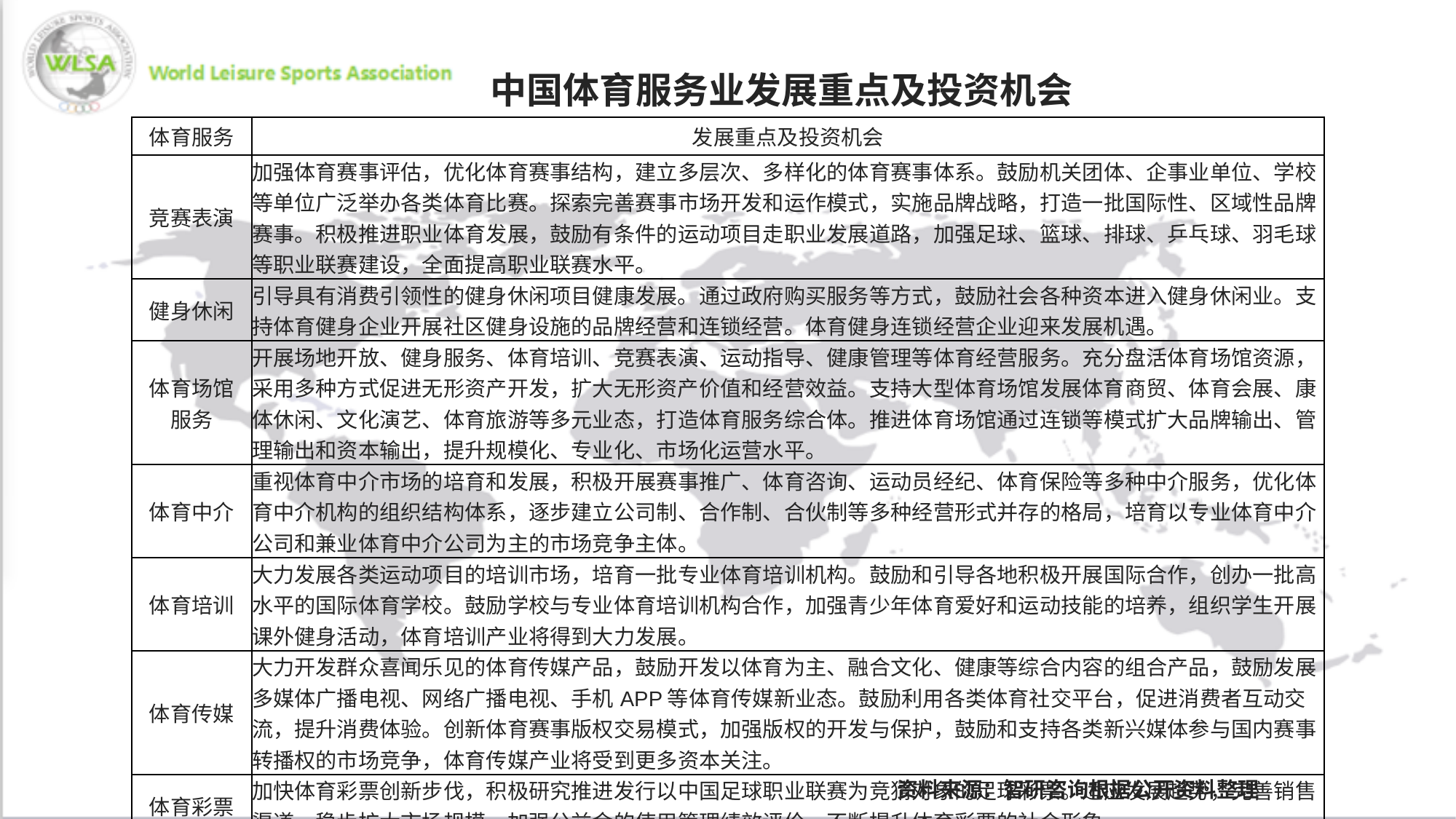

中国体育服务业发展重点及投资机会
| 体育服务 | 发展重点及投资机会 |
| --- | --- |
| 竞赛表演 | 加强体育赛事评估，优化体育赛事结构，建立多层次、多样化的体育赛事体系。鼓励机关团体、企事业单位、学校等单位广泛举办各类体育比赛。探索完善赛事市场开发和运作模式，实施品牌战略，打造一批国际性、区域性品牌赛事。积极推进职业体育发展，鼓励有条件的运动项目走职业发展道路，加强足球、篮球、排球、乒乓球、羽毛球等职业联赛建设，全面提高职业联赛水平。 |
| 健身休闲 | 引导具有消费引领性的健身休闲项目健康发展。通过政府购买服务等方式，鼓励社会各种资本进入健身休闲业。支持体育健身企业开展社区健身设施的品牌经营和连锁经营。体育健身连锁经营企业迎来发展机遇。 |
| 体育场馆 服务 | 开展场地开放、健身服务、体育培训、竞赛表演、运动指导、健康管理等体育经营服务。充分盘活体育场馆资源，采用多种方式促进无形资产开发，扩大无形资产价值和经营效益。支持大型体育场馆发展体育商贸、体育会展、康体休闲、文化演艺、体育旅游等多元业态，打造体育服务综合体。推进体育场馆通过连锁等模式扩大品牌输出、管理输出和资本输出，提升规模化、专业化、市场化运营水平。 |
| 体育中介 | 重视体育中介市场的培育和发展，积极开展赛事推广、体育咨询、运动员经纪、体育保险等多种中介服务，优化体育中介机构的组织结构体系，逐步建立公司制、合作制、合伙制等多种经营形式并存的格局，培育以专业体育中介公司和兼业体育中介公司为主的市场竞争主体。 |
| 体育培训 | 大力发展各类运动项目的培训市场，培育一批专业体育培训机构。鼓励和引导各地积极开展国际合作，创办一批高水平的国际体育学校。鼓励学校与专业体育培训机构合作，加强青少年体育爱好和运动技能的培养，组织学生开展课外健身活动，体育培训产业将得到大力发展。 |
| 体育传媒 | 大力开发群众喜闻乐见的体育传媒产品，鼓励开发以体育为主、融合文化、健康等综合内容的组合产品，鼓励发展多媒体广播电视、网络广播电视、手机APP等体育传媒新业态。鼓励利用各类体育社交平台，促进消费者互动交流，提升消费体验。创新体育赛事版权交易模式，加强版权的开发与保护，鼓励和支持各类新兴媒体参与国内赛事转播权的市场竞争，体育传媒产业将受到更多资本关注。 |
| 体育彩票 | 加快体育彩票创新步伐，积极研究推进发行以中国足球职业联赛为竞猜对象的足球彩票。适应发展趋势，完善销售渠道，稳步扩大市场规模。加强公益金的使用管理绩效评价，不断提升体育彩票的社会形象。 |
资料来源：智研咨询根据公开资料整理